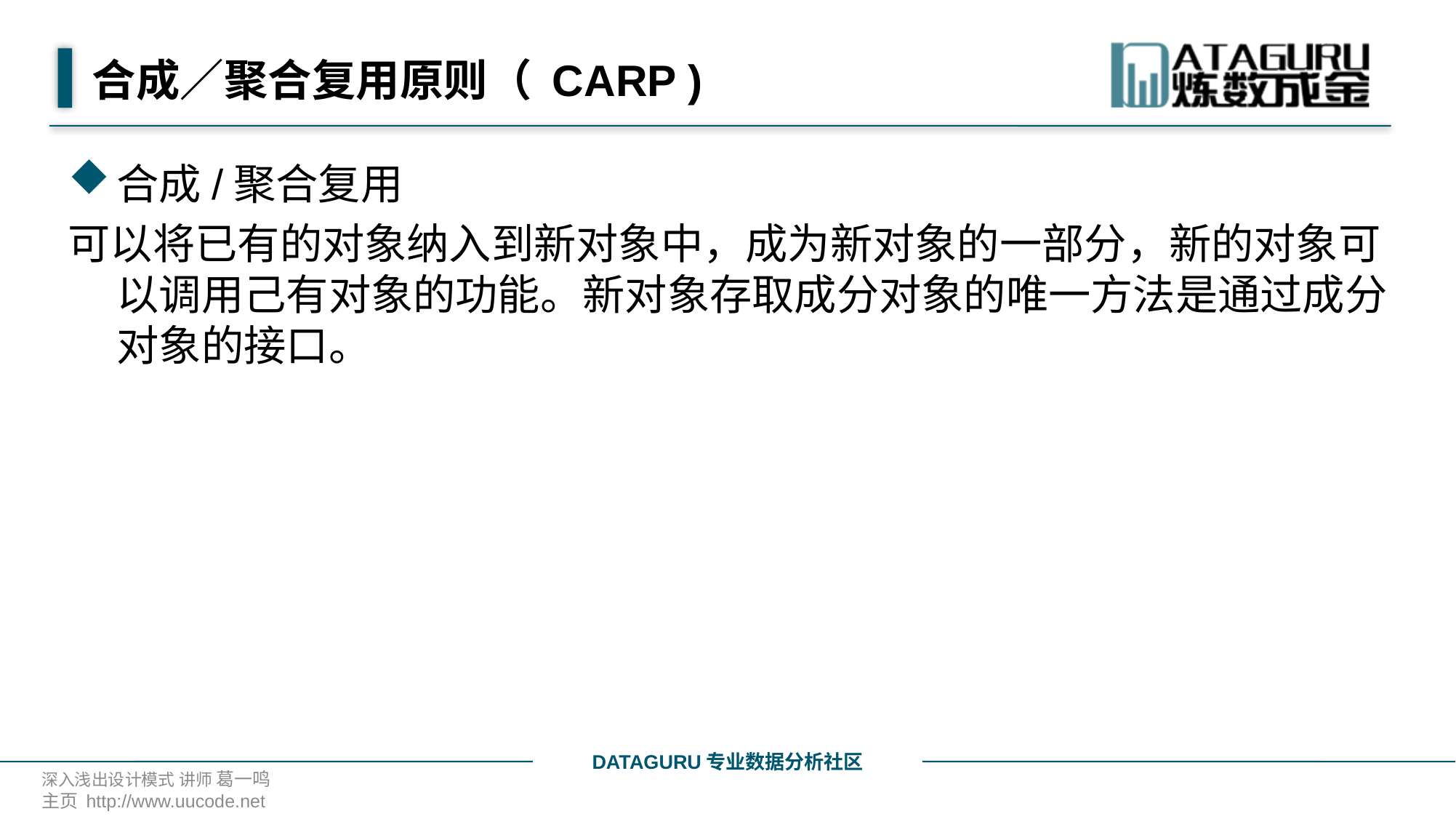

# 合成／聚合复用原则（ CARP )
合成/聚合复用
可以将已有的对象纳入到新对象中，成为新对象的一部分，新的对象可以调用己有对象的功能。新对象存取成分对象的唯一方法是通过成分对象的接口。